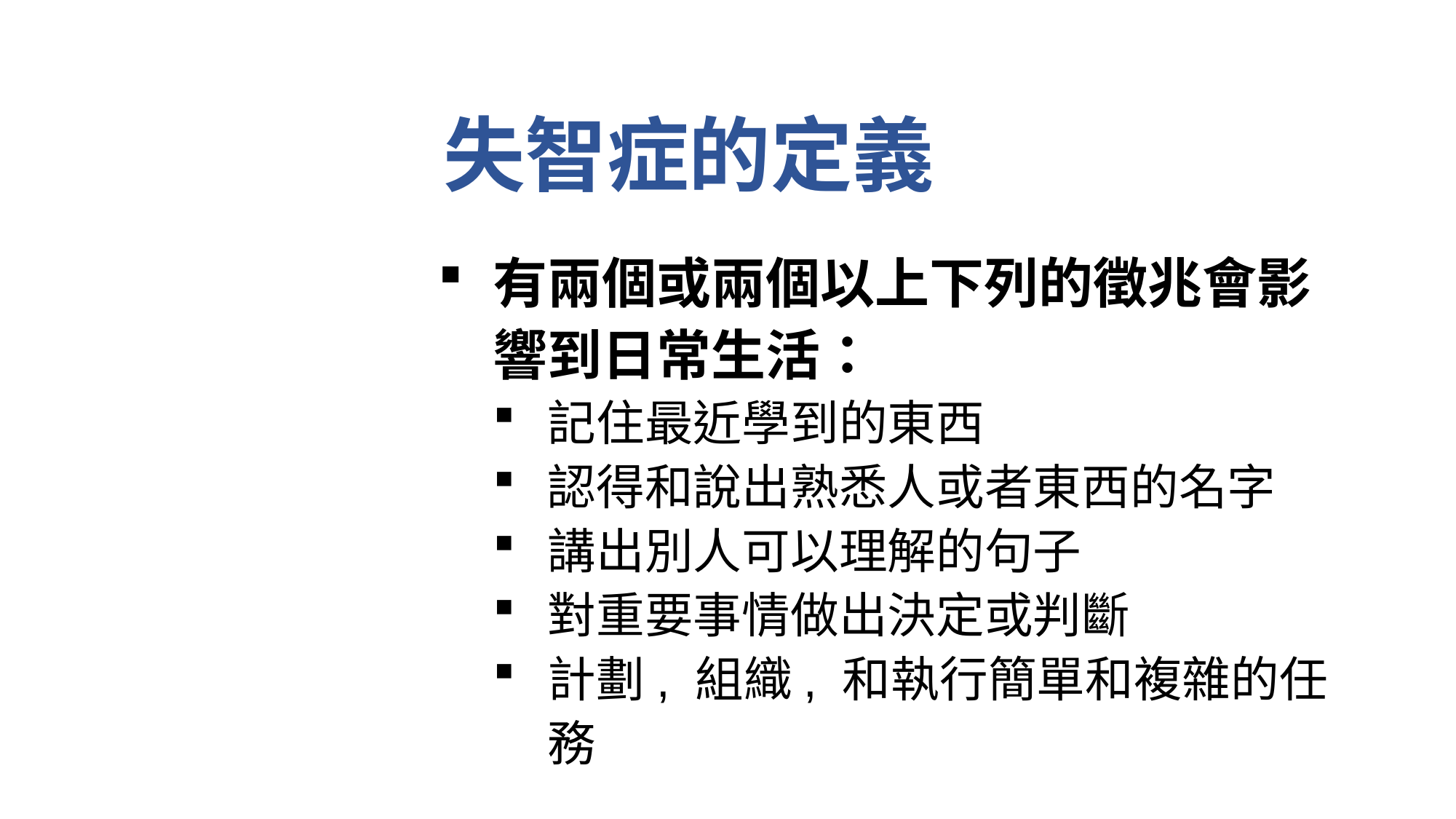

# 失智症的定義
有兩個或兩個以上下列的徵兆會影響到日常生活：
記住最近學到的東西
認得和說出熟悉人或者東西的名字
講出別人可以理解的句子
對重要事情做出決定或判斷
計劃, 組織, 和執行簡單和複雜的任務